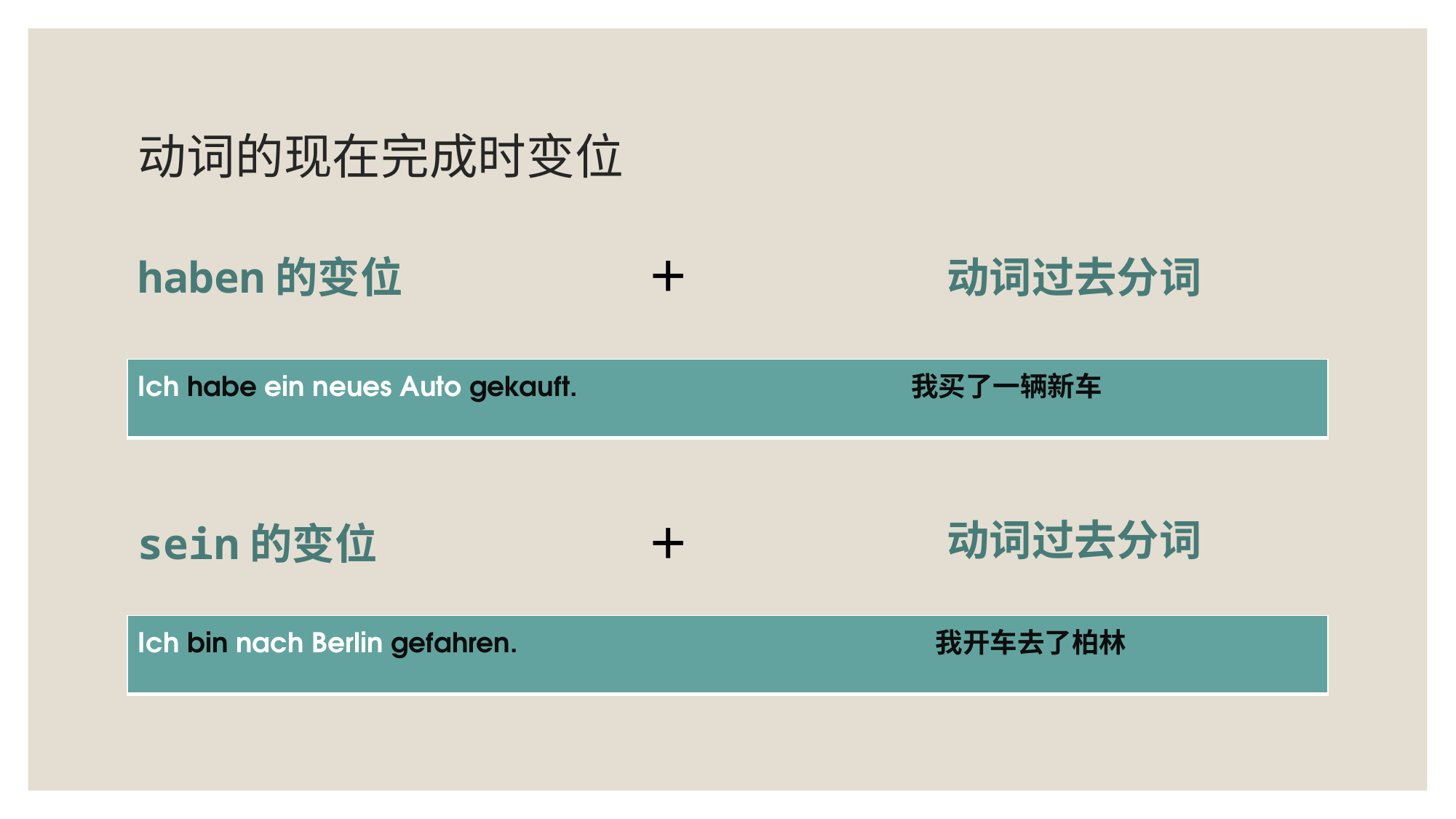

# 动词的现在完成时变位
＋
haben的变位
动词过去分词
| Ich habe ein neues Auto gekauft. 我买了一辆新车 |
| --- |
动词过去分词
sein的变位
＋
| Ich bin nach Berlin gefahren. 我开车去了柏林 |
| --- |